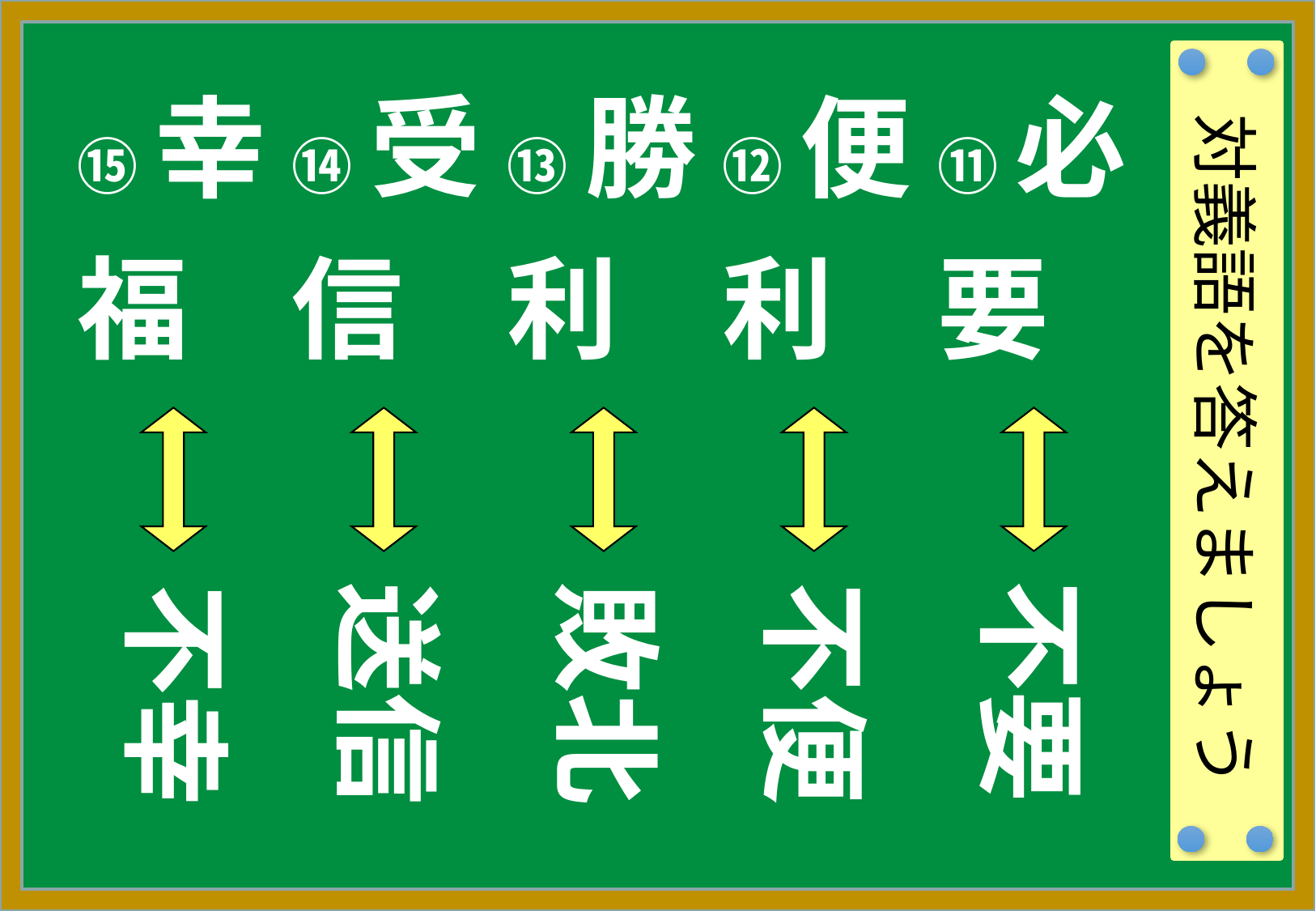

| ⑮幸福 | ⑭受信 | ⑬勝利 | ⑫便利 | ⑪必要 |
| --- | --- | --- | --- | --- |
|  |  |  |  |  |
|  |  |  |  |  |
対義語を答えましょう

不要
送信
敗北
不便
不幸